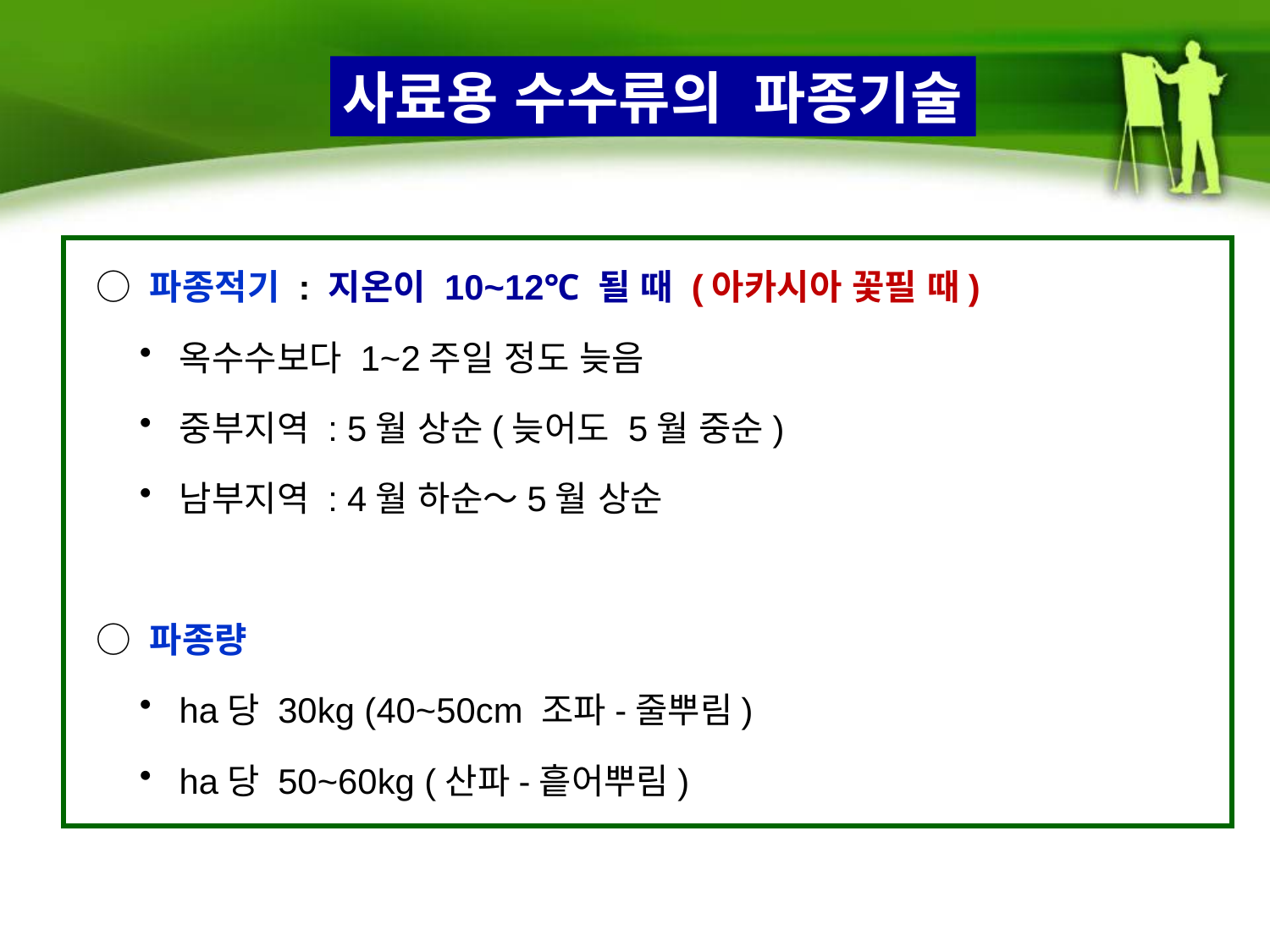

사료용 수수류의  파종기술
  ○ 파종적기 : 지온이 10~12℃ 될 때 (아카시아 꽃필 때)
옥수수보다 1~2주일 정도 늦음
중부지역 : 5월 상순(늦어도 5월 중순)
남부지역 : 4월 하순～5월 상순

  ○ 파종량
ha당 30kg (40~50cm 조파-줄뿌림)
ha당 50~60kg (산파-흩어뿌림)